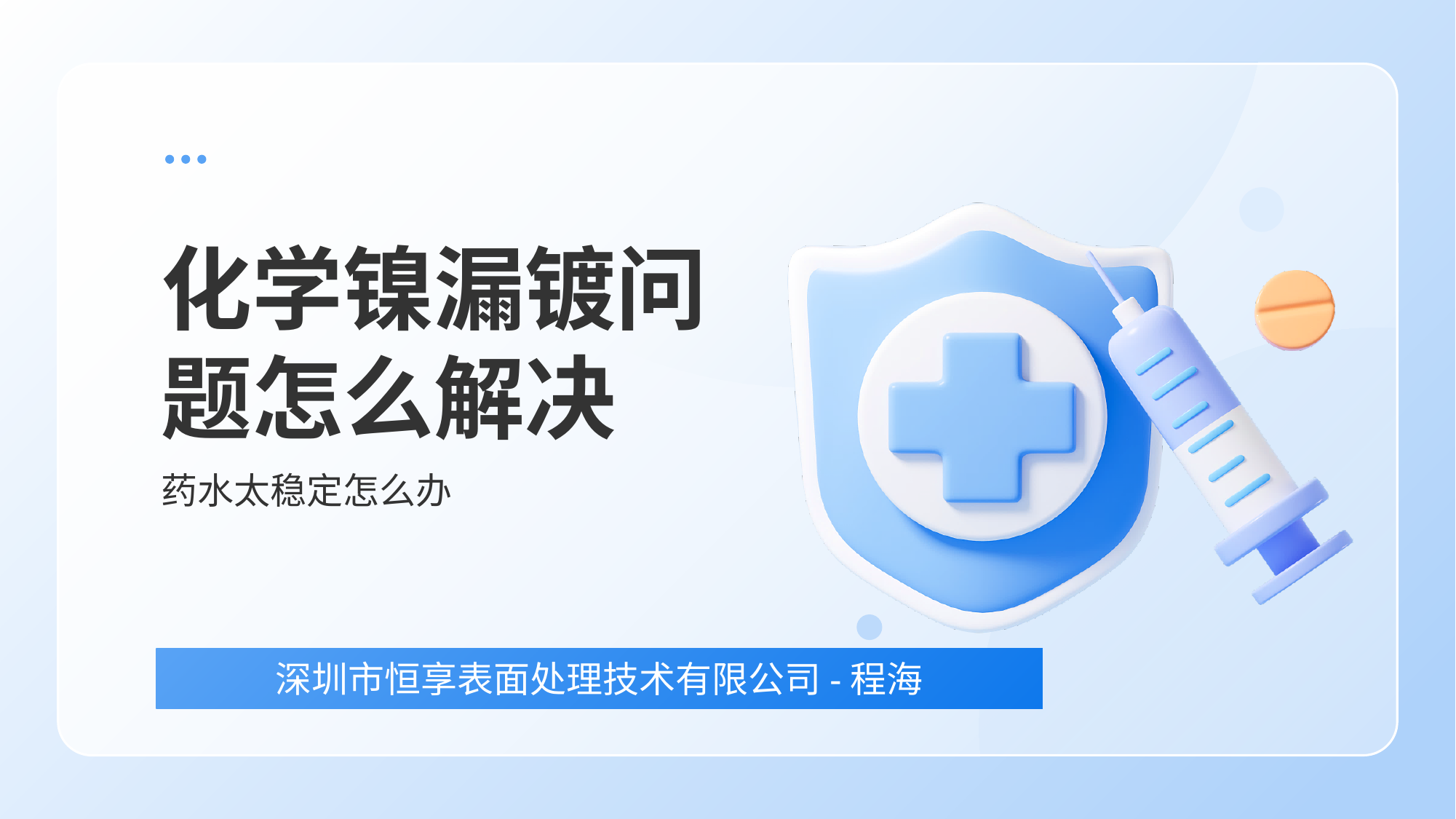

# 化学镍漏镀问题怎么解决
药水太稳定怎么办
深圳市恒享表面处理技术有限公司-程海